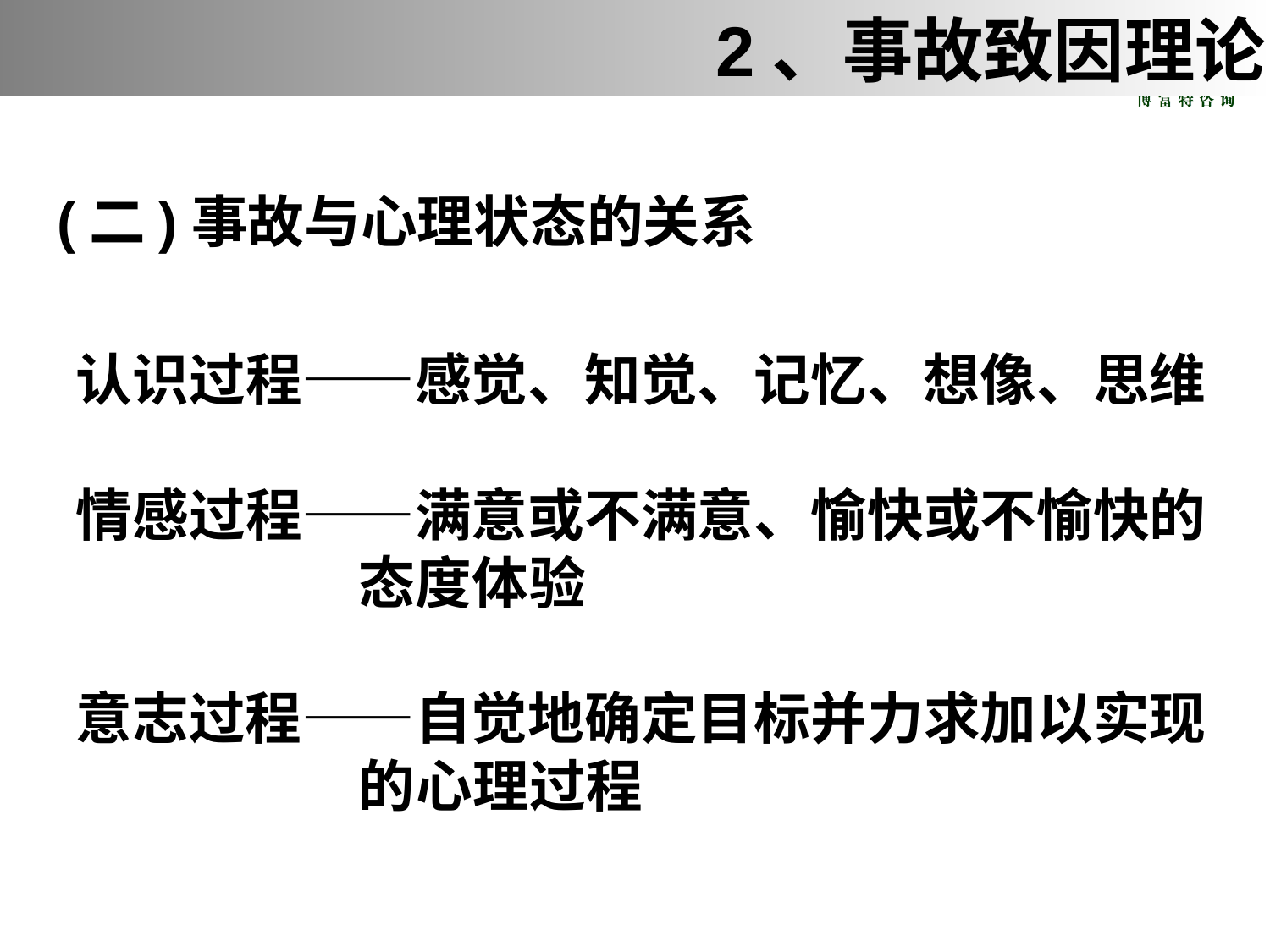

1、事故与人的关系
2、事故致因理论
(二)事故与心理状态的关系
认识过程——感觉、知觉、记忆、想像、思维

情感过程——满意或不满意、愉快或不愉快的
                      态度体验

意志过程——自觉地确定目标并力求加以实现
                      的心理过程